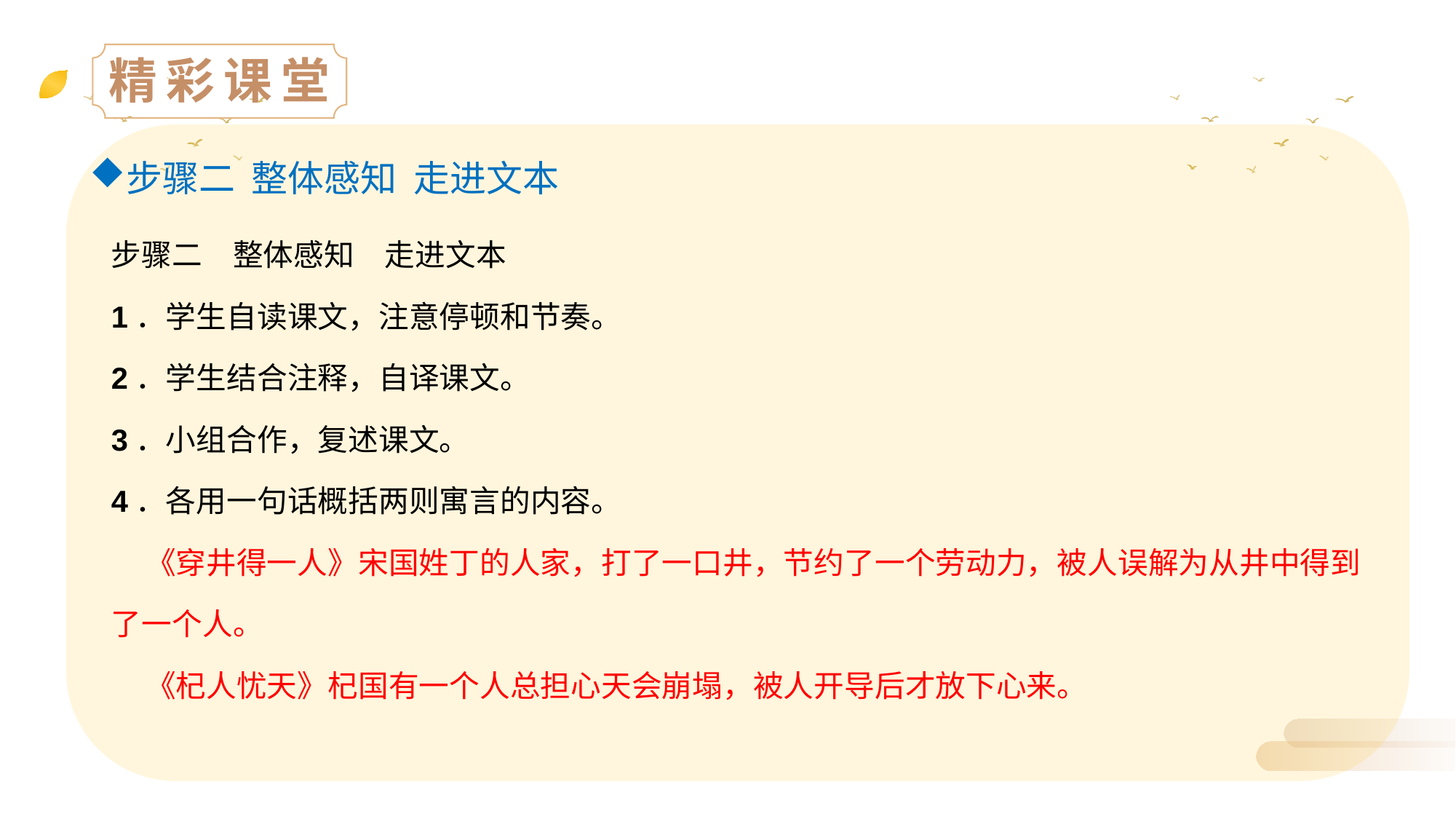

精彩课堂
步骤二  整体感知  走进文本
步骤二　整体感知　走进文本
1．学生自读课文，注意停顿和节奏。
2．学生结合注释，自译课文。
3．小组合作，复述课文。
4．各用一句话概括两则寓言的内容。
    《穿井得一人》宋国姓丁的人家，打了一口井，节约了一个劳动力，被人误解为从井中得到了一个人。
    《杞人忧天》杞国有一个人总担心天会崩塌，被人开导后才放下心来。